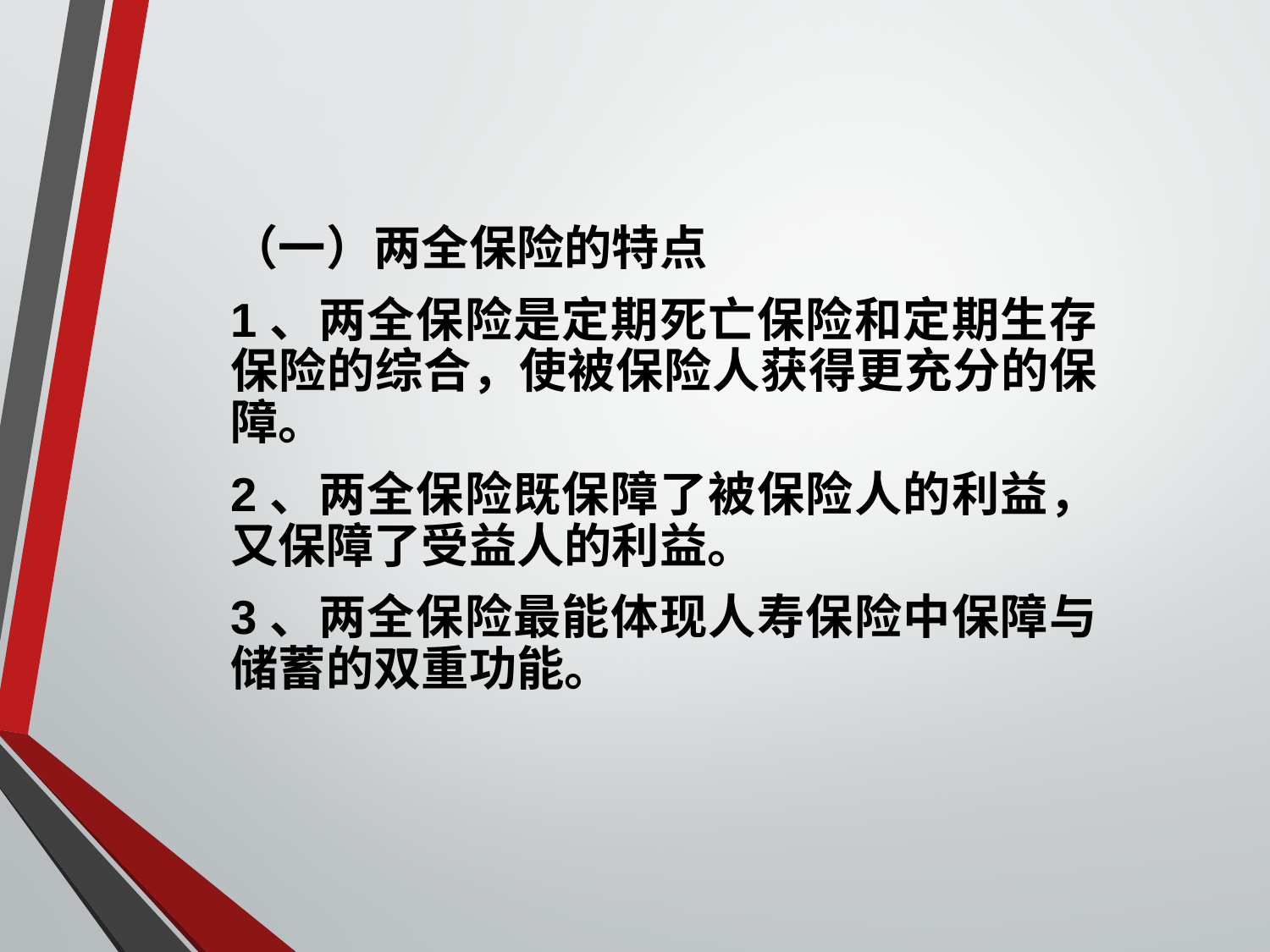

（一）两全保险的特点
1、两全保险是定期死亡保险和定期生存保险的综合，使被保险人获得更充分的保障。
2、两全保险既保障了被保险人的利益，又保障了受益人的利益。
3、两全保险最能体现人寿保险中保障与储蓄的双重功能。